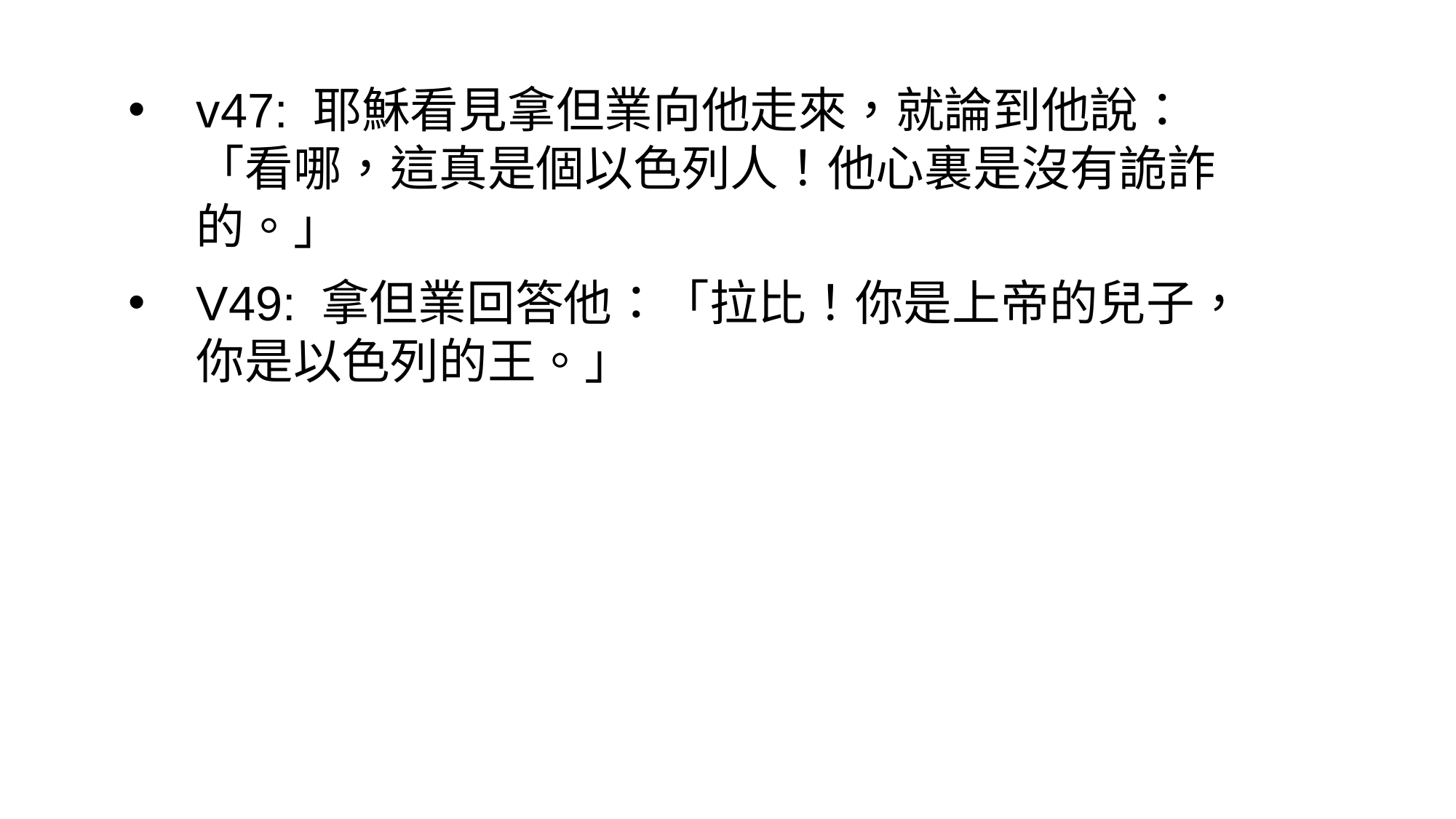

v47: 耶穌看見拿但業向他走來，就論到他說：「看哪，這真是個以色列人！他心裏是沒有詭詐的。」
V49: 拿但業回答他：「拉比！你是上帝的兒子，你是以色列的王。」